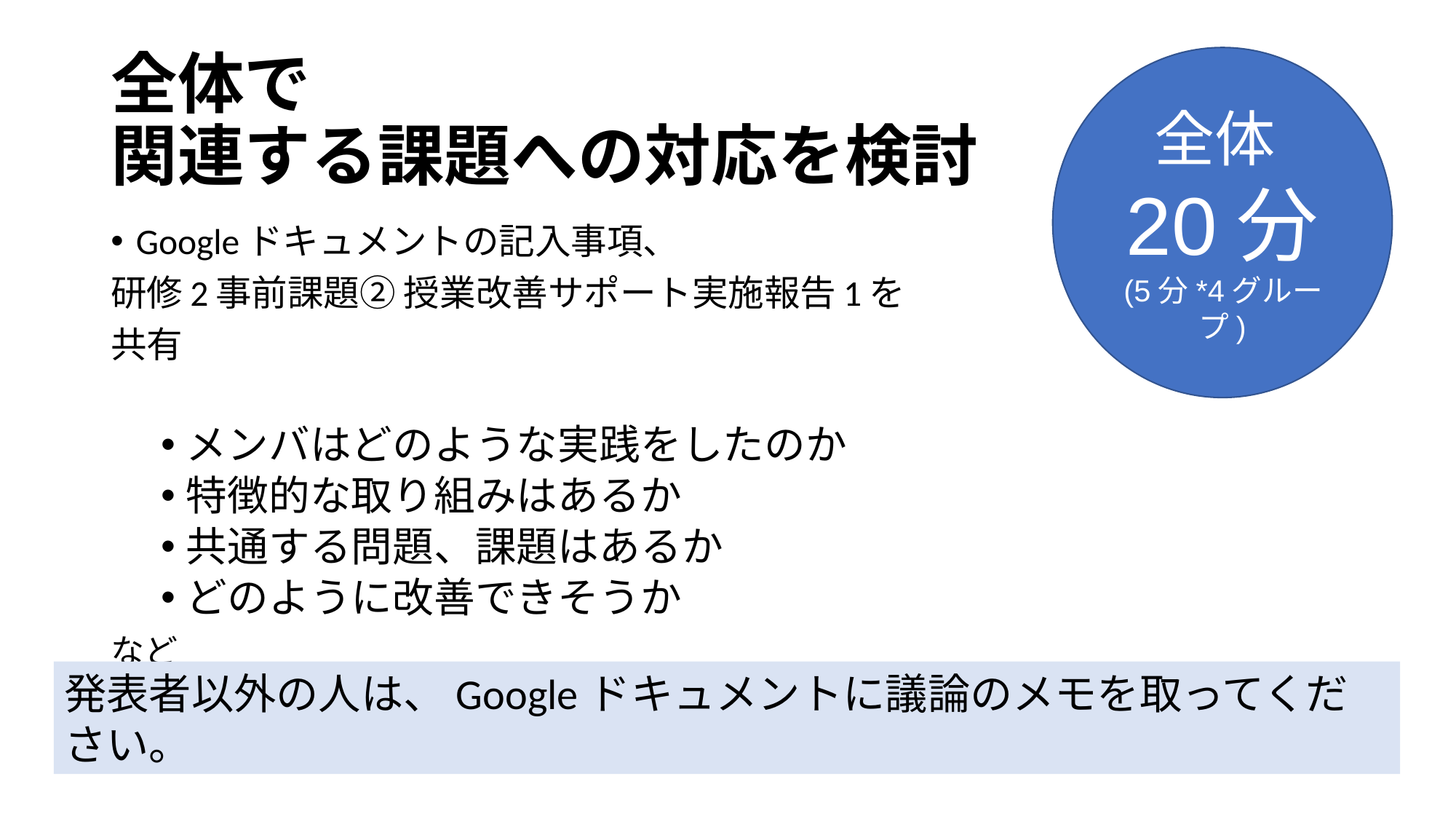

# 全体で 関連する課題への対応を検討
全体20分
(5分*4グループ)
Googleドキュメントの記入事項、
研修2事前課題② 授業改善サポート実施報告1を
共有

メンバはどのような実践をしたのか
特徴的な取り組みはあるか
共通する問題、課題はあるか
どのように改善できそうか
など

発表者以外の人は、Googleドキュメントに議論のメモを取ってください。